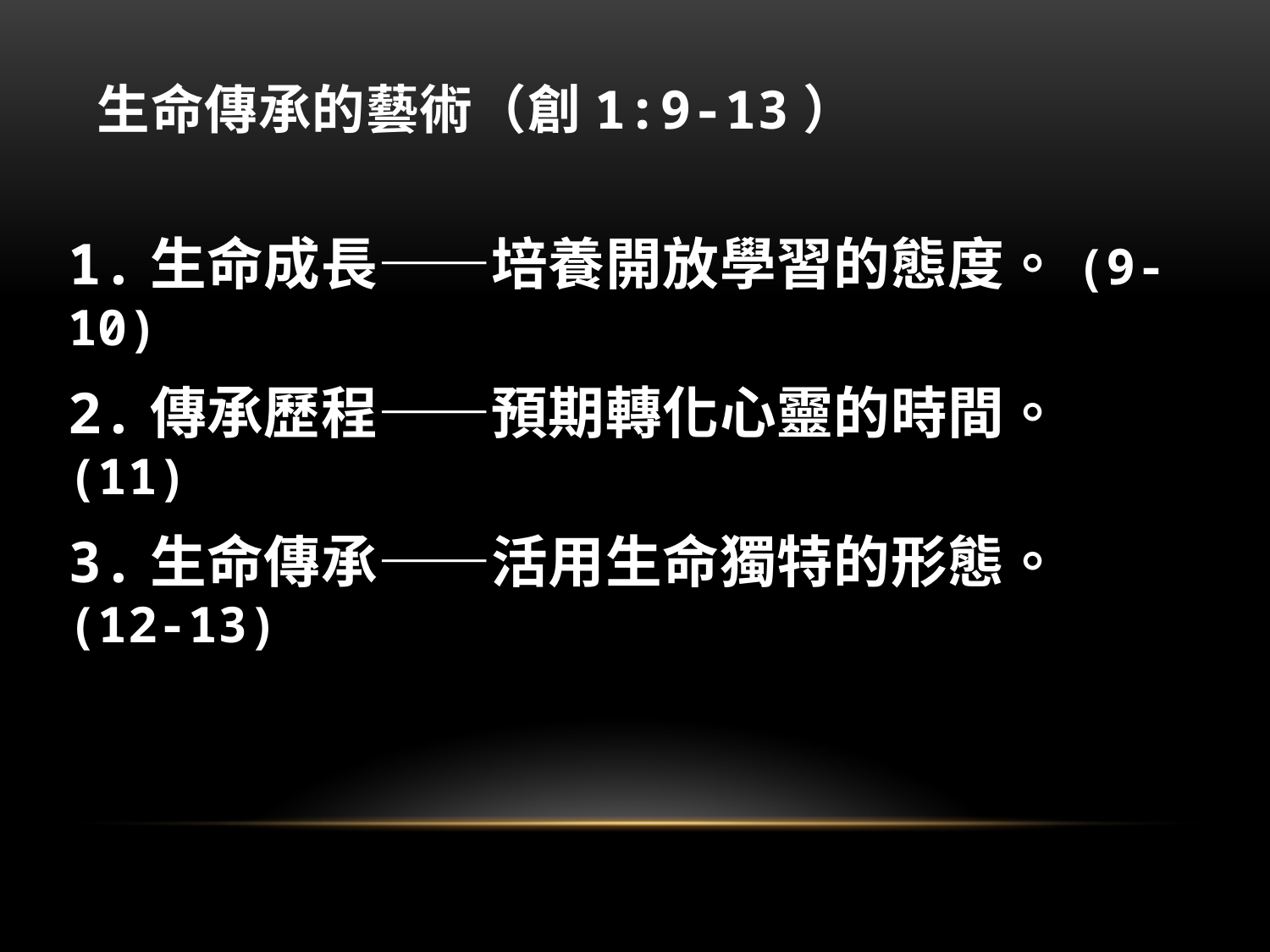

# 生命傳承的藝術（創1:9-13）
1.生命成長——培養開放學習的態度。(9-10)
2.傳承歷程——預期轉化心靈的時間。(11)
3.生命傳承——活用生命獨特的形態。(12-13)